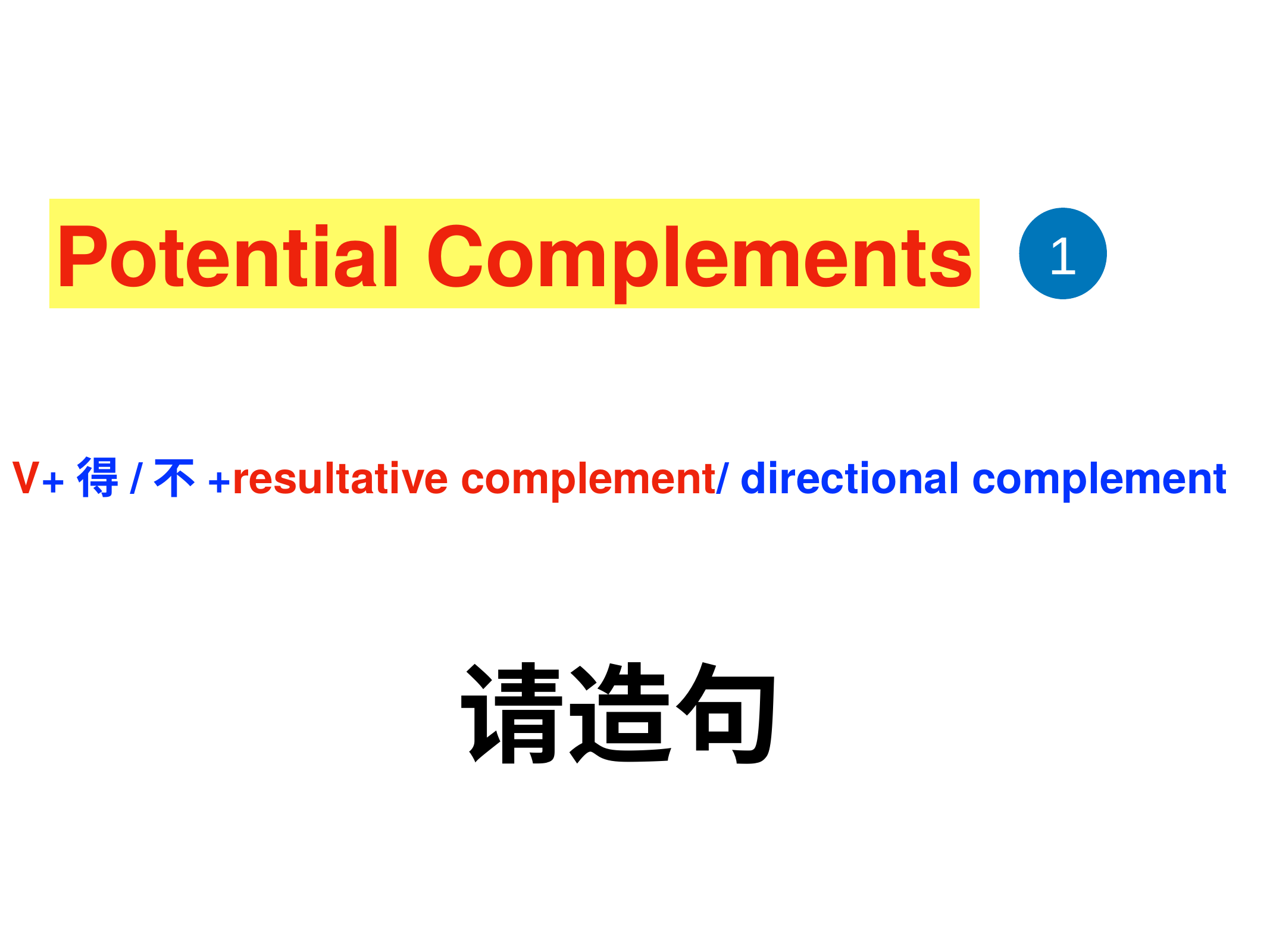

Potential Complements
1
V+得/不+resultative complement/ directional complement
请造句